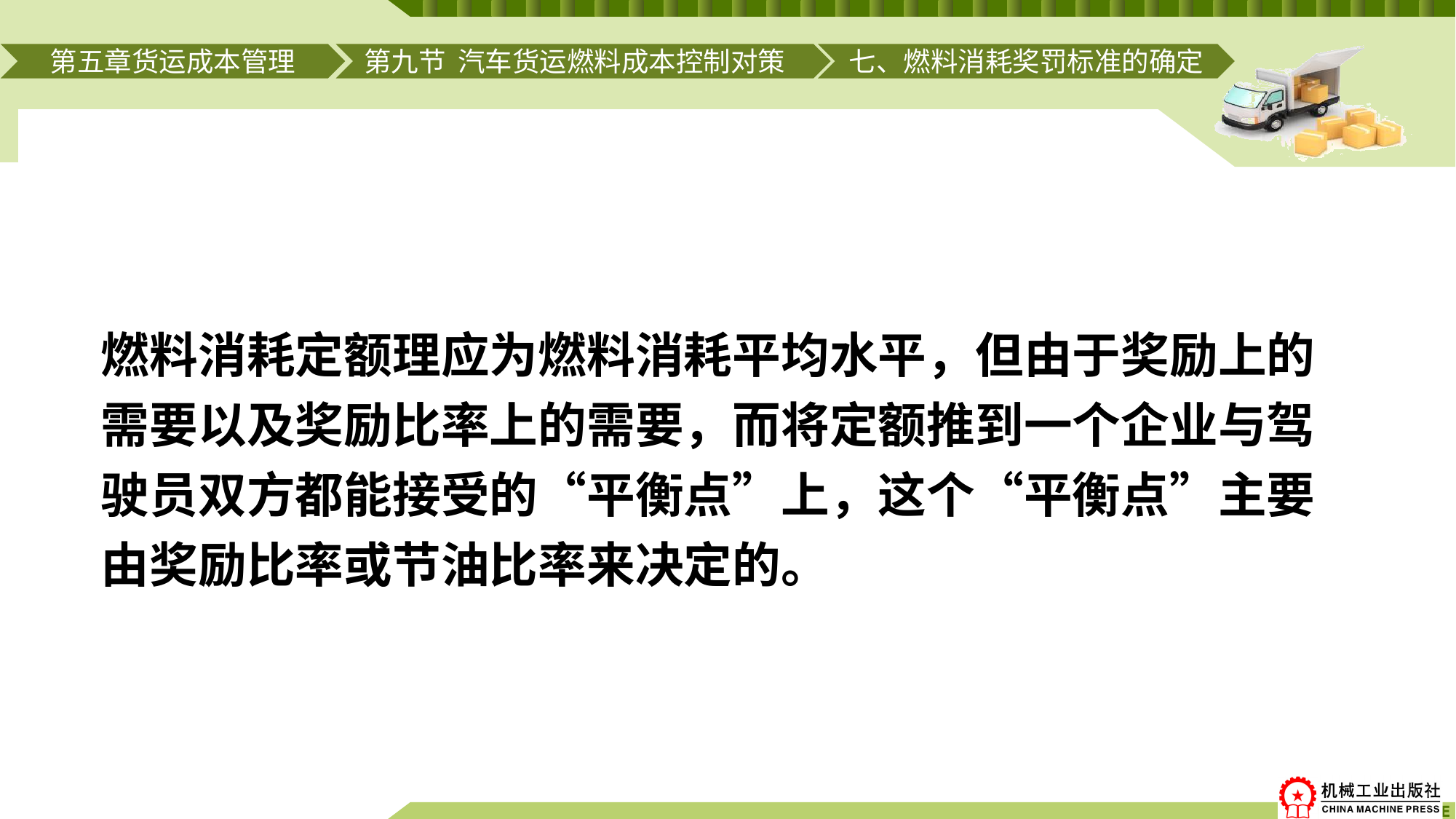

第五章货运成本管理
第九节  汽车货运燃料成本控制对策
七、燃料消耗奖罚标准的确定
表5-20
# 燃料消耗定额理应为燃料消耗平均水平，但由于奖励上的需要以及奖励比率上的需要，而将定额推到一个企业与驾驶员双方都能接受的“平衡点”上，这个“平衡点”主要由奖励比率或节油比率来决定的。